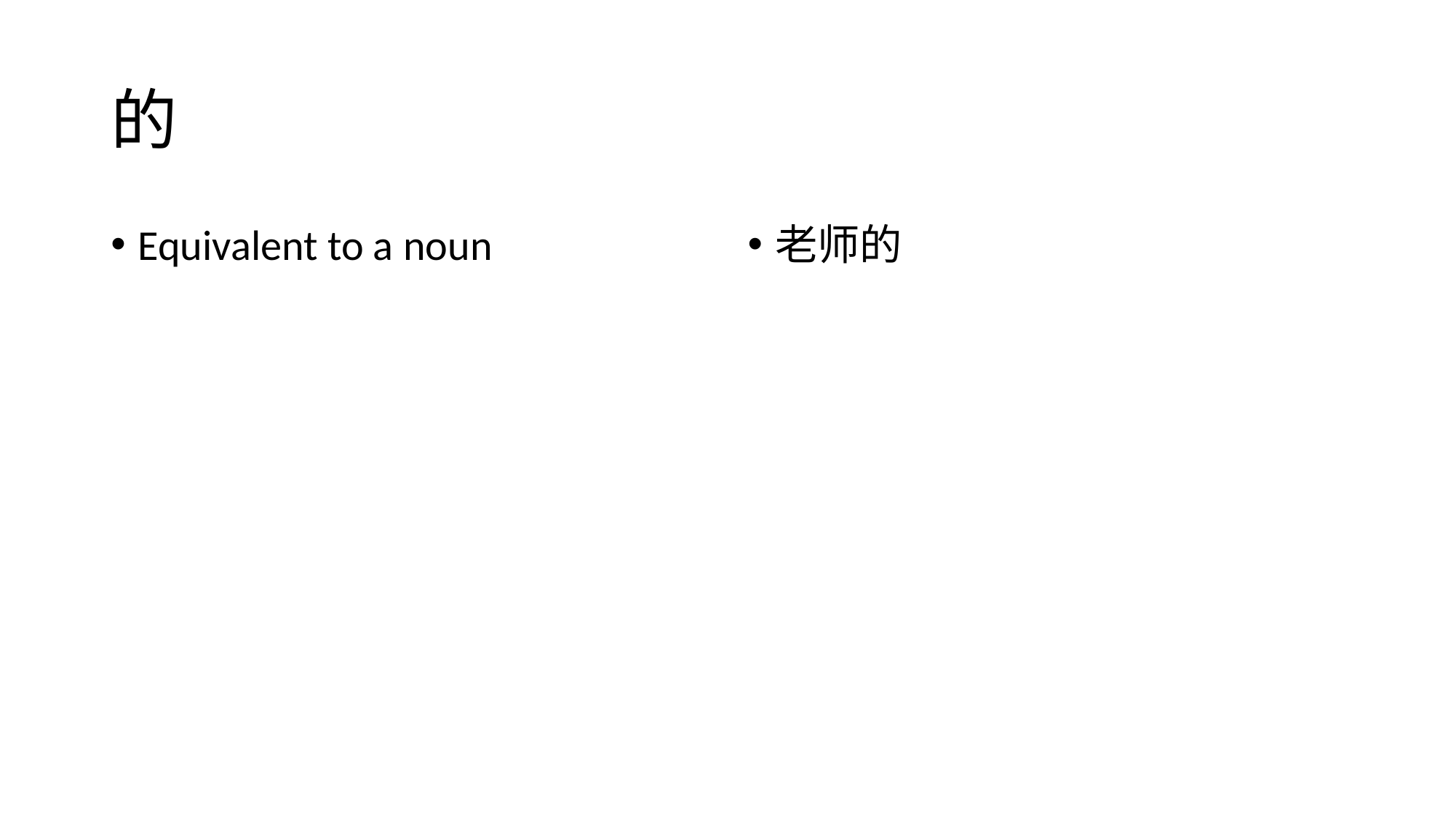

# 的
Equivalent to a noun
老师的